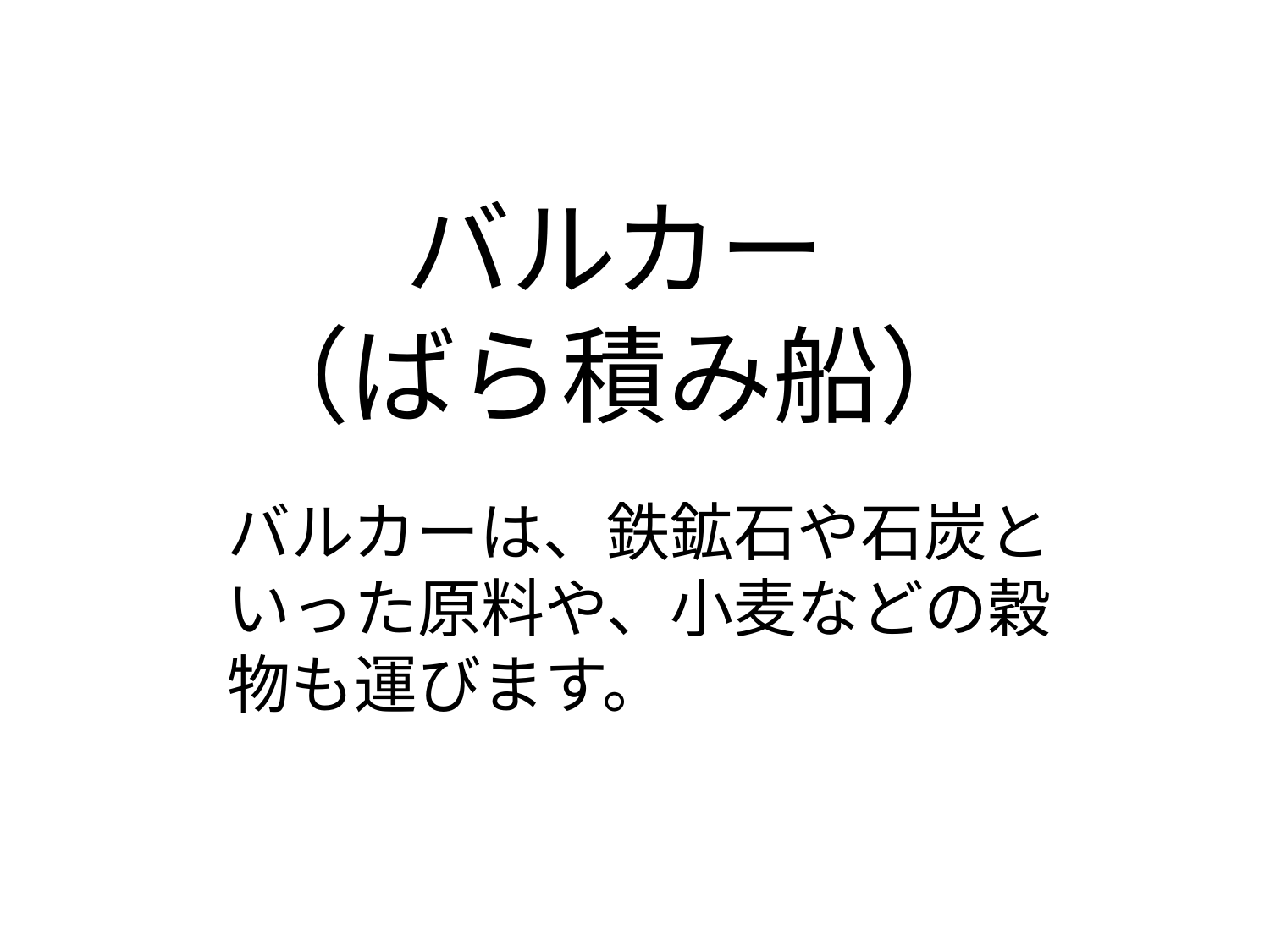

バルカー
（ばら積み船）

バルカーは、鉄鉱石や石炭といった原料や、小麦などの穀物も運びます。